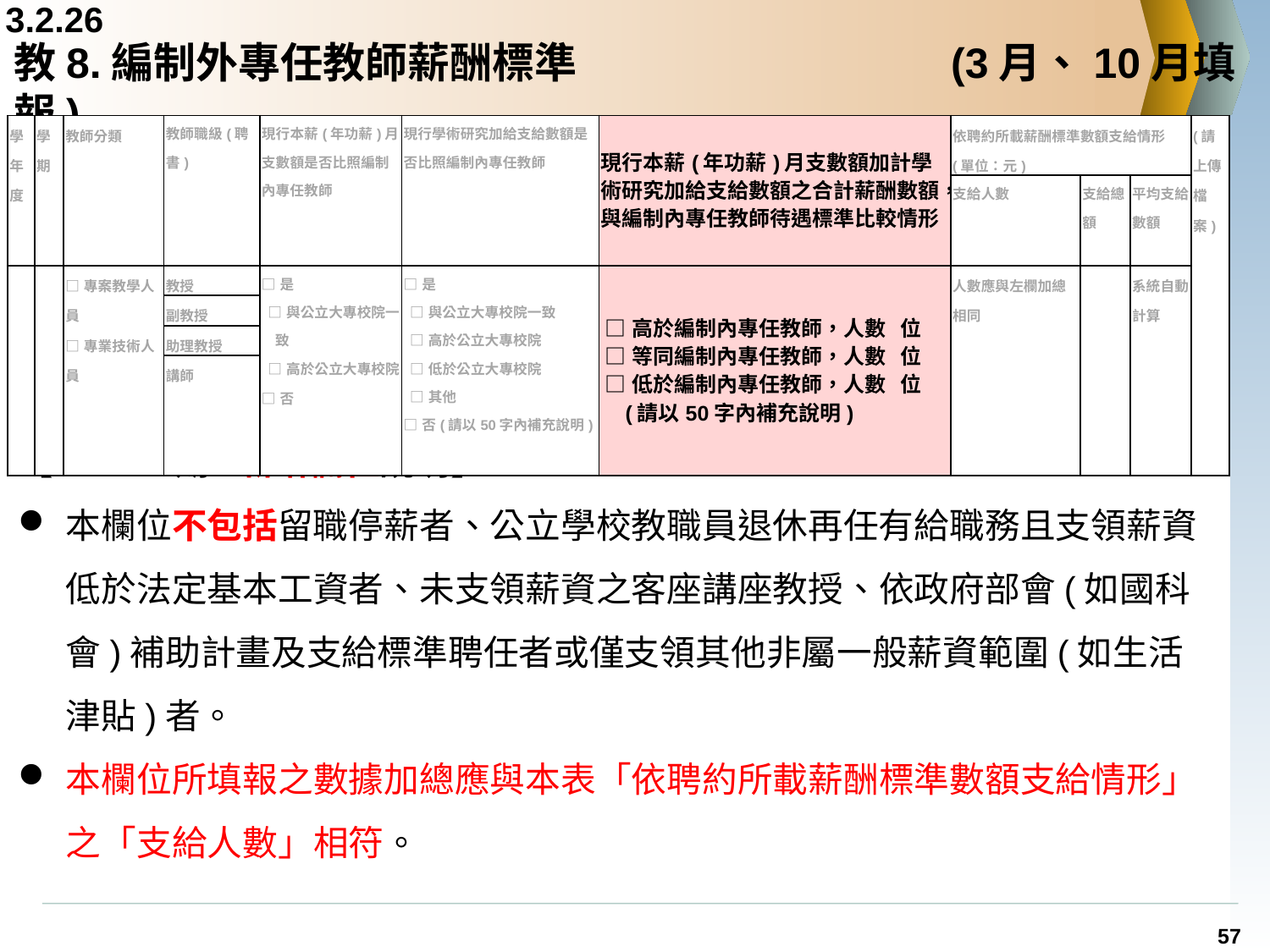

3.2.26
# 教8.編制外專任教師薪酬標準	 	          	    (3月、10月填報)
| 學年度 | 學期 | 教師分類 | 教師職級(聘書) | 現行本薪(年功薪)月支數額是否比照編制內專任教師 | 現行學術研究加給支給數額是否比照編制內專任教師 | 現行本薪(年功薪)月支數額加計學術研究加給支給數額之合計薪酬數額，與編制內專任教師待遇標準比較情形 | 依聘約所載薪酬標準數額支給情形 (單位：元) |  |  | (請上傳檔案) |
| --- | --- | --- | --- | --- | --- | --- | --- | --- | --- | --- |
|  |  |  |  |  |  |  | 支給人數 | 支給總額 | 平均支給數額 |  |
|  |  | □專案教學人員 □專業技術人員 | 教授 | □是 □與公立大專校院一致 □高於公立大專校院 □否 | □是 □與公立大專校院一致 □高於公立大專校院 □低於公立大專校院 □其他 □否(請以50字內補充說明) | □高於編制內專任教師，人數 位 □等同編制內專任教師，人數 位 □低於編制內專任教師，人數 位(請以50字內補充說明) | 人數應與左欄加總相同 |  | 系統自動計算 |  |
|  |  |  | 副教授 |  |  |  |  |  |  |  |
|  |  |  | 助理教授 |  |  |  |  |  |  |  |
|  |  |  | 講師 |  |  |  |  |  |  |  |
【111.10期-新增欄位說明】
本欄位不包括留職停薪者、公立學校教職員退休再任有給職務且支領薪資低於法定基本工資者、未支領薪資之客座講座教授、依政府部會(如國科會)補助計畫及支給標準聘任者或僅支領其他非屬一般薪資範圍(如生活津貼)者。
本欄位所填報之數據加總應與本表「依聘約所載薪酬標準數額支給情形」之「支給人數」相符。